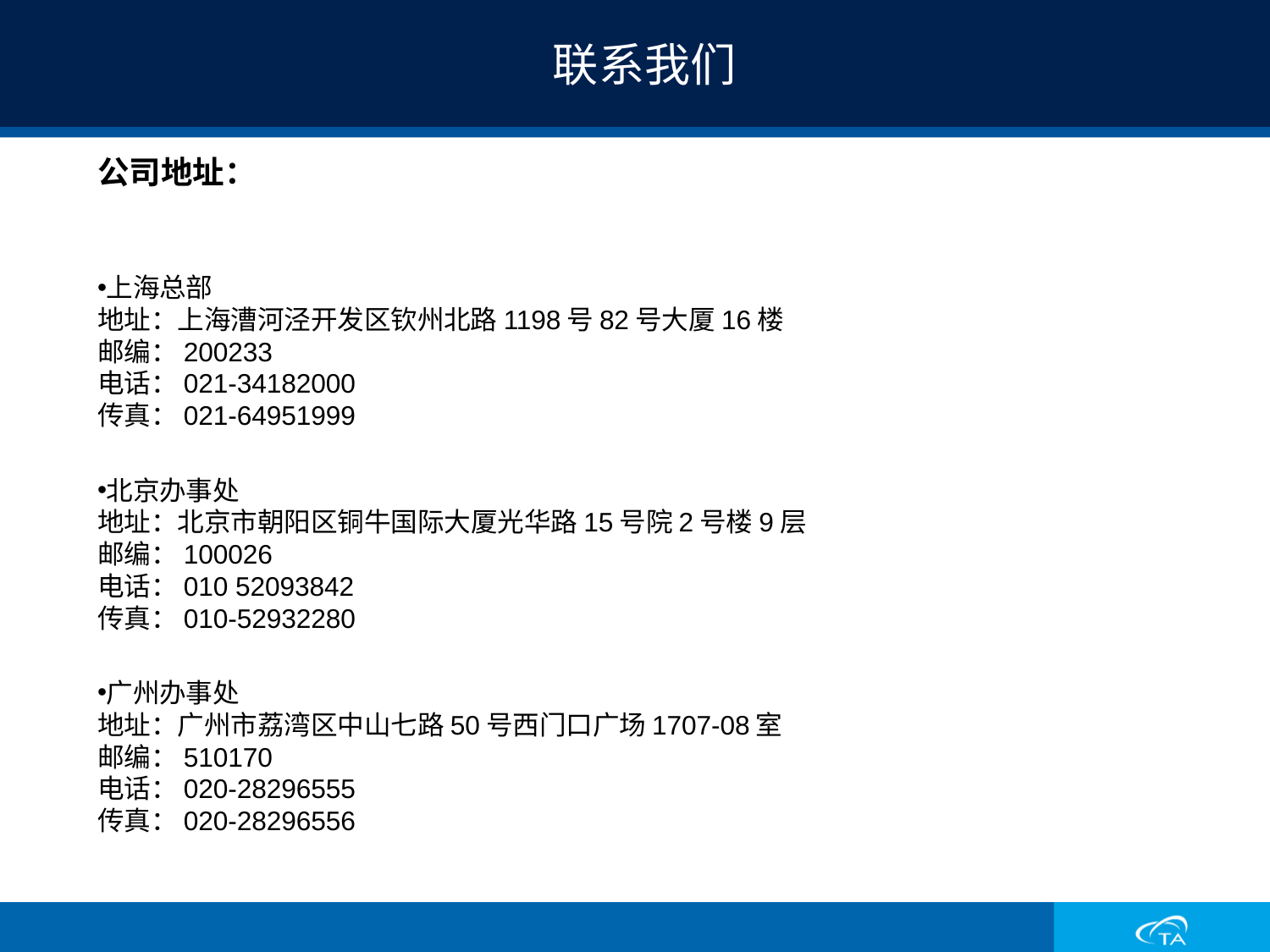

# 联系我们
公司地址：

上海总部
地址：上海漕河泾开发区钦州北路1198号82号大厦16楼
邮编：200233
电话：021-34182000
传真：021-64951999

北京办事处
地址：北京市朝阳区铜牛国际大厦光华路15号院2号楼9层
邮编：100026
电话：010 52093842
传真：010-52932280

广州办事处
地址：广州市荔湾区中山七路50号西门口广场1707-08室
邮编：510170
电话：020-28296555
传真：020-28296556